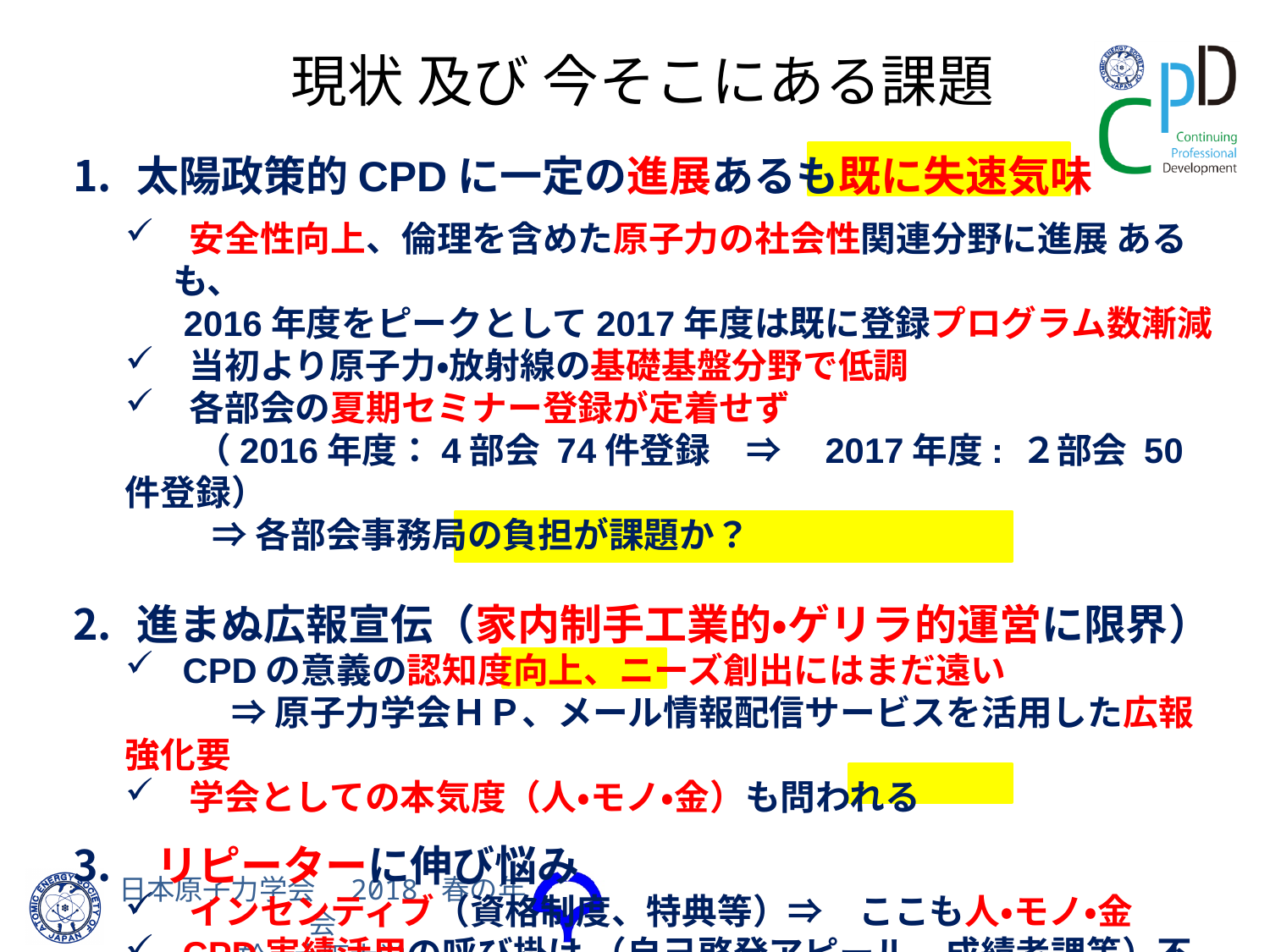

現状 及び 今そこにある課題
太陽政策的CPDに一定の進展あるも既に失速気味

 安全性向上、倫理を含めた原子力の社会性関連分野に進展 あるも、
      2016年度をピークとして2017年度は既に登録プログラム数漸減
 当初より原子力・放射線の基礎基盤分野で低調
 各部会の夏期セミナー登録が定着せず
　　（2016年度：4部会 74件登録　⇒　2017年度: ２部会 50件登録）
　　  ⇒ 各部会事務局の負担が課題か？

進まぬ広報宣伝（家内制手工業的・ゲリラ的運営に限界）
 CPDの意義の認知度向上、ニーズ創出にはまだ遠い
　　　⇒ 原子力学会ＨＰ、メール情報配信サービスを活用した広報強化要
 学会としての本気度（人・モノ・金）も問われる

 リピーターに伸び悩み
 インセンティブ（資格制度、特典等）⇒　ここも人・モノ・金
 CPD実績活用の呼び掛け （自己啓発アピール、成績考課等）不足